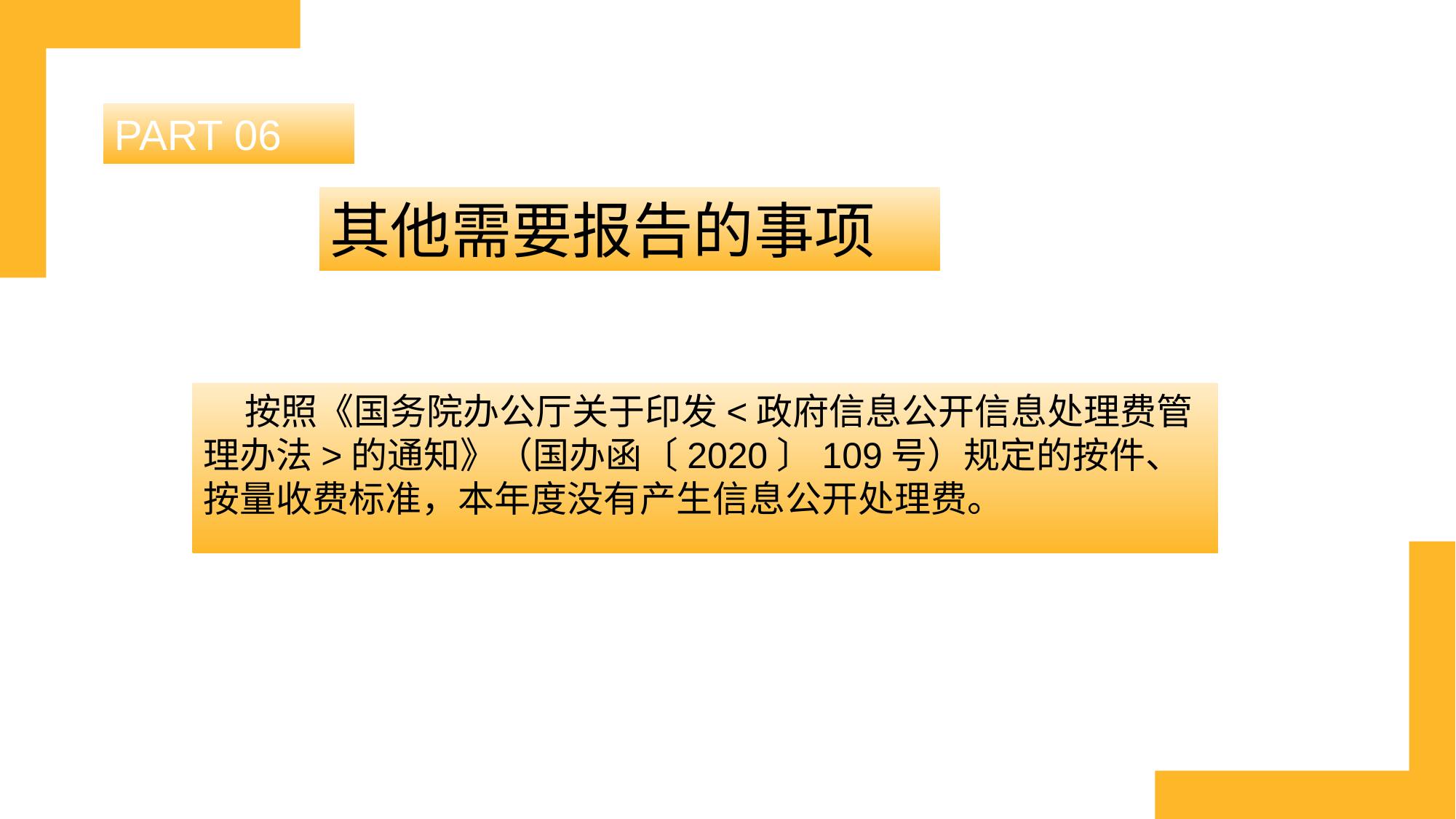

PART 06
其他需要报告的事项
    按照《国务院办公厅关于印发<政府信息公开信息处理费管理办法>的通知》（国办函〔2020〕109号）规定的按件、按量收费标准，本年度没有产生信息公开处理费。